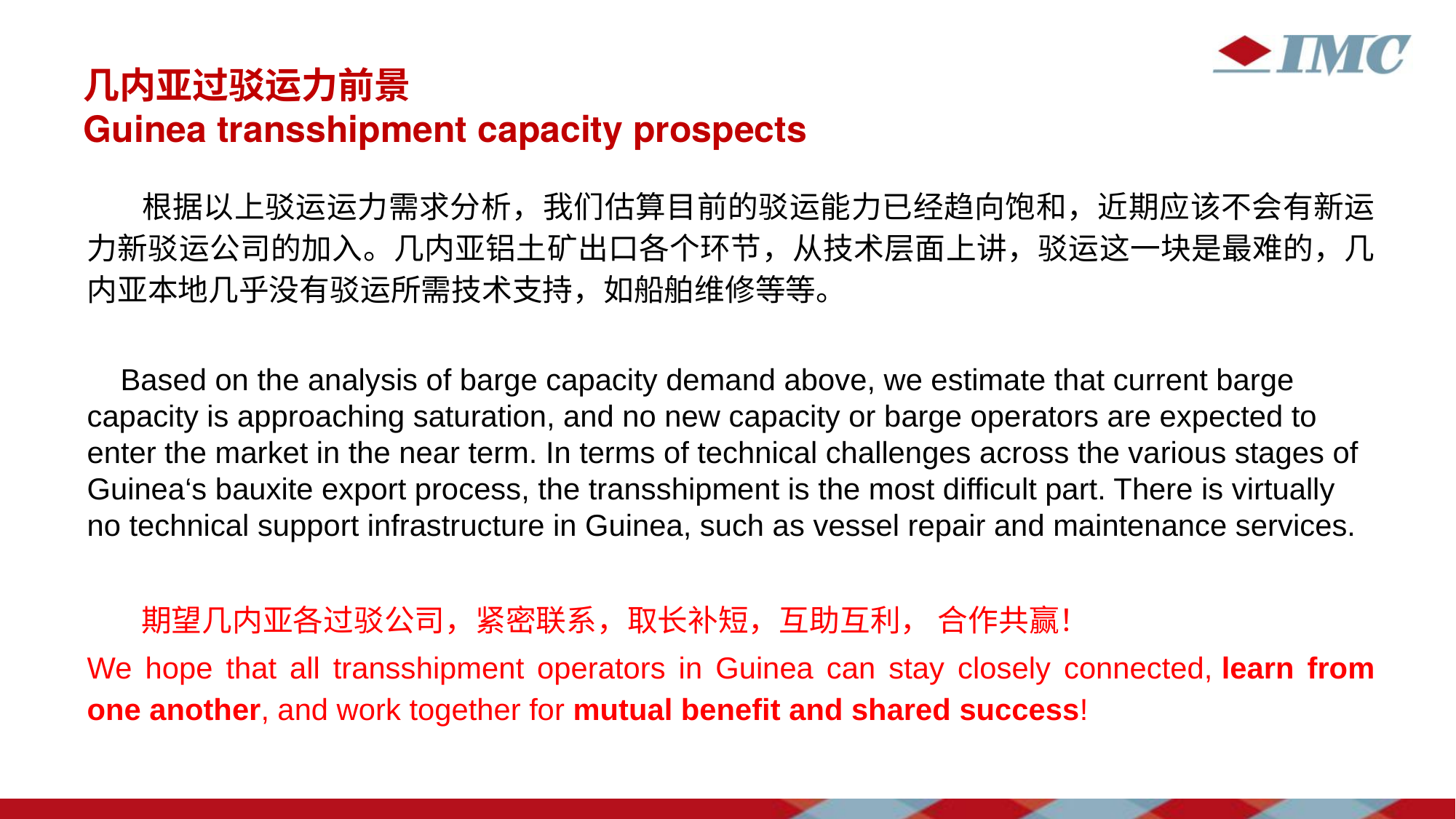

# 几内亚过驳运力前景 Guinea transshipment capacity prospects
       根据以上驳运运力需求分析，我们估算目前的驳运能力已经趋向饱和，近期应该不会有新运力新驳运公司的加入。几内亚铝土矿出口各个环节，从技术层面上讲，驳运这一块是最难的，几内亚本地几乎没有驳运所需技术支持，如船舶维修等等。

    Based on the analysis of barge capacity demand above, we estimate that current barge capacity is approaching saturation, and no new capacity or barge operators are expected to enter the market in the near term. In terms of technical challenges across the various stages of Guinea‘s bauxite export process, the transshipment is the most difficult part. There is virtually no technical support infrastructure in Guinea, such as vessel repair and maintenance services.

       期望几内亚各过驳公司，紧密联系，取长补短，互助互利， 合作共赢！
We hope that all transshipment operators in Guinea can stay closely connected, learn from one another, and work together for mutual benefit and shared success!